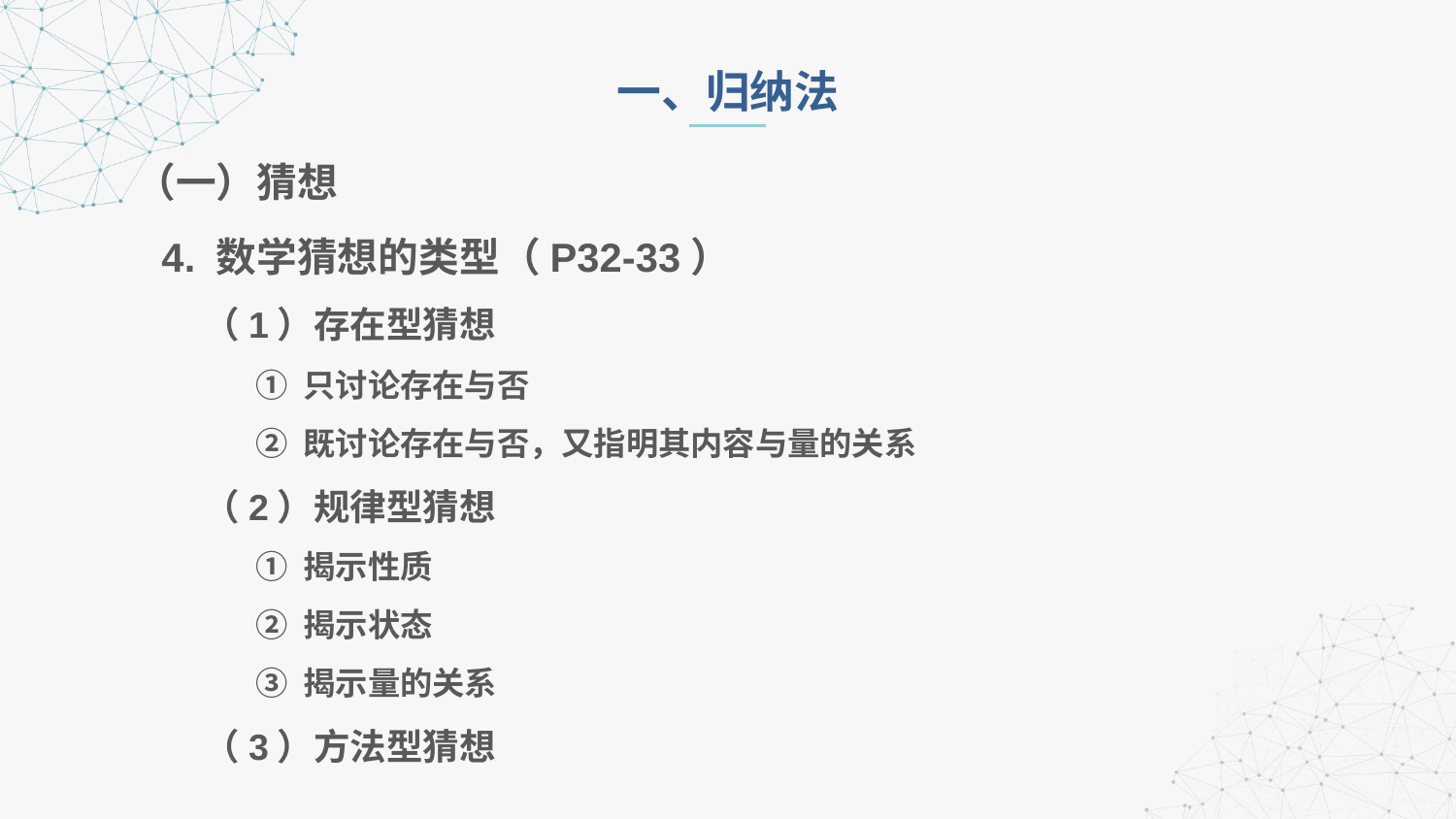

一、归纳法
（一）猜想
4. 数学猜想的类型（P32-33）
    （1）存在型猜想
             ① 只讨论存在与否
             ② 既讨论存在与否，又指明其内容与量的关系
    （2）规律型猜想
             ① 揭示性质
             ② 揭示状态
             ③ 揭示量的关系
    （3）方法型猜想